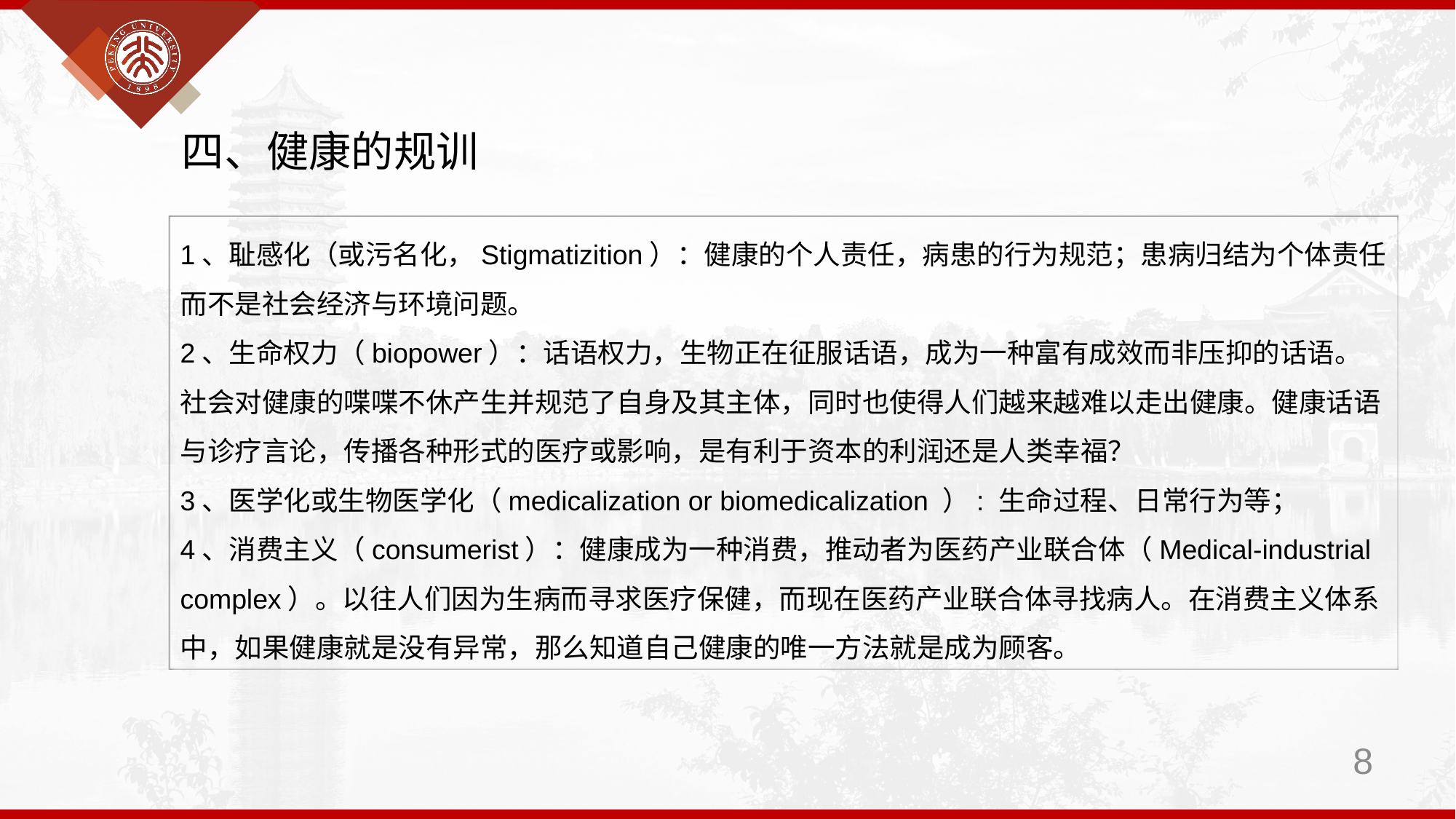

四、健康的规训
1、耻感化（或污名化，Stigmatizition）：健康的个人责任，病患的行为规范；患病归结为个体责任而不是社会经济与环境问题。
2、生命权力（biopower）：话语权力，生物正在征服话语，成为一种富有成效而非压抑的话语。社会对健康的喋喋不休产生并规范了自身及其主体，同时也使得人们越来越难以走出健康。健康话语与诊疗言论，传播各种形式的医疗或影响，是有利于资本的利润还是人类幸福？
3、医学化或生物医学化（medicalization or biomedicalization ）: 生命过程、日常行为等；
4、消费主义（consumerist）：健康成为一种消费，推动者为医药产业联合体（Medical-industrial complex）。以往人们因为生病而寻求医疗保健，而现在医药产业联合体寻找病人。在消费主义体系中，如果健康就是没有异常，那么知道自己健康的唯一方法就是成为顾客。
8